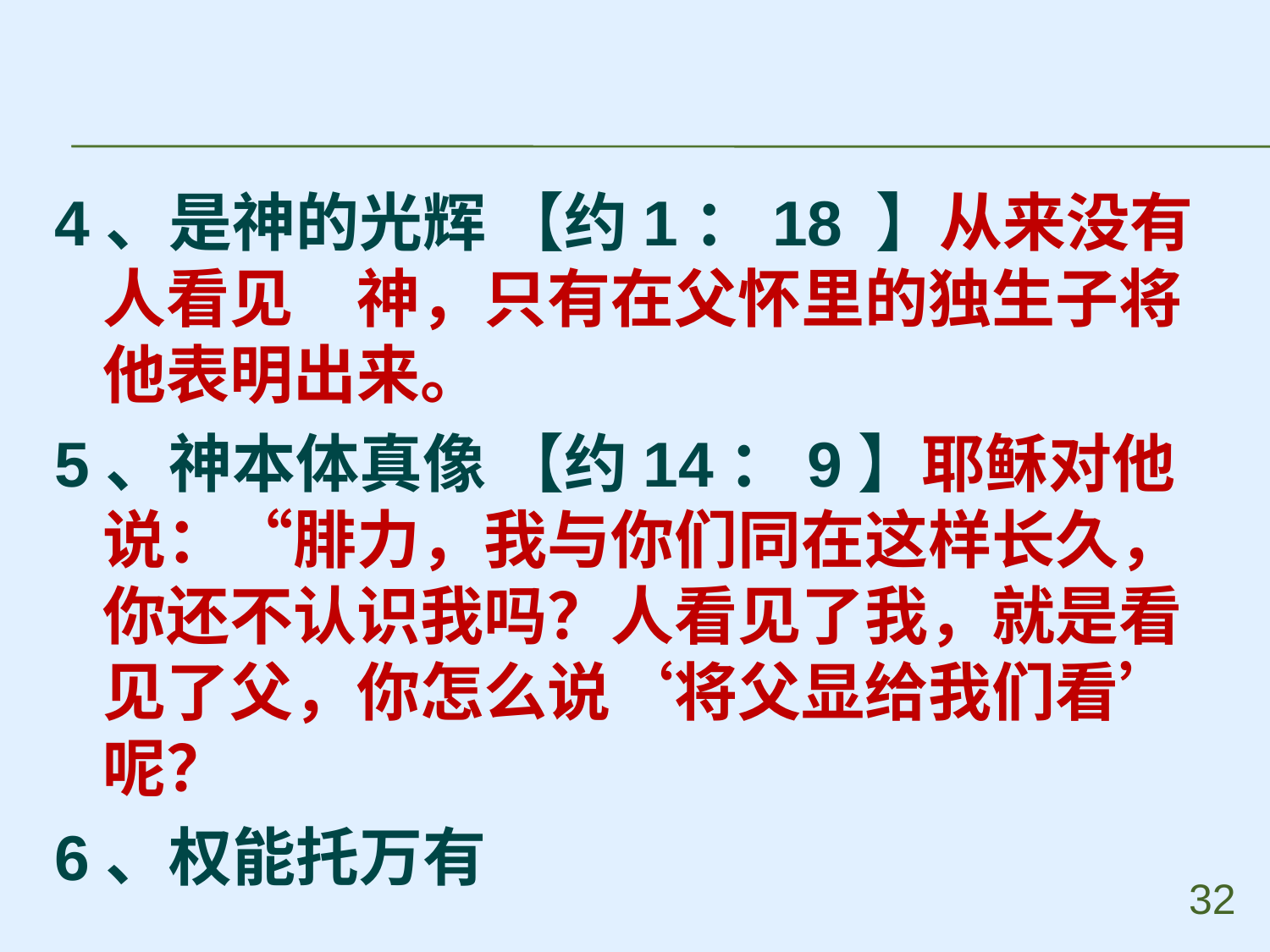

#
4、是神的光辉 【约1：18 】从来没有人看见　神，只有在父怀里的独生子将他表明出来。
5、神本体真像 【约14：9】耶稣对他说：“腓力，我与你们同在这样长久，你还不认识我吗？人看见了我，就是看见了父，你怎么说‘将父显给我们看’呢？
6、权能托万有

32